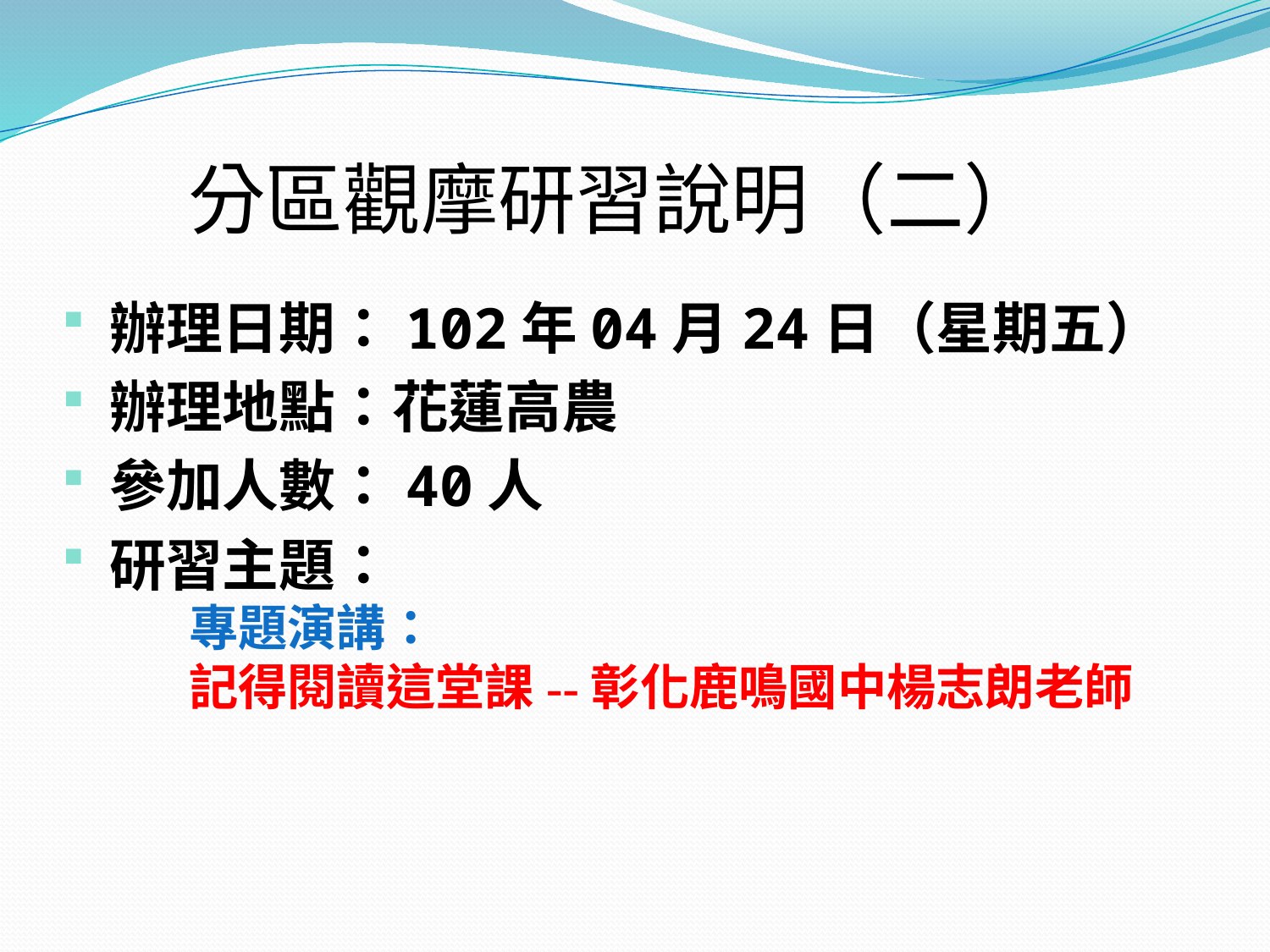

# 分區觀摩研習說明（二）
辦理日期：102年04月24日（星期五）
辦理地點：花蓮高農
參加人數：40人
研習主題：
	專題演講：
	記得閱讀這堂課--彰化鹿鳴國中楊志朗老師